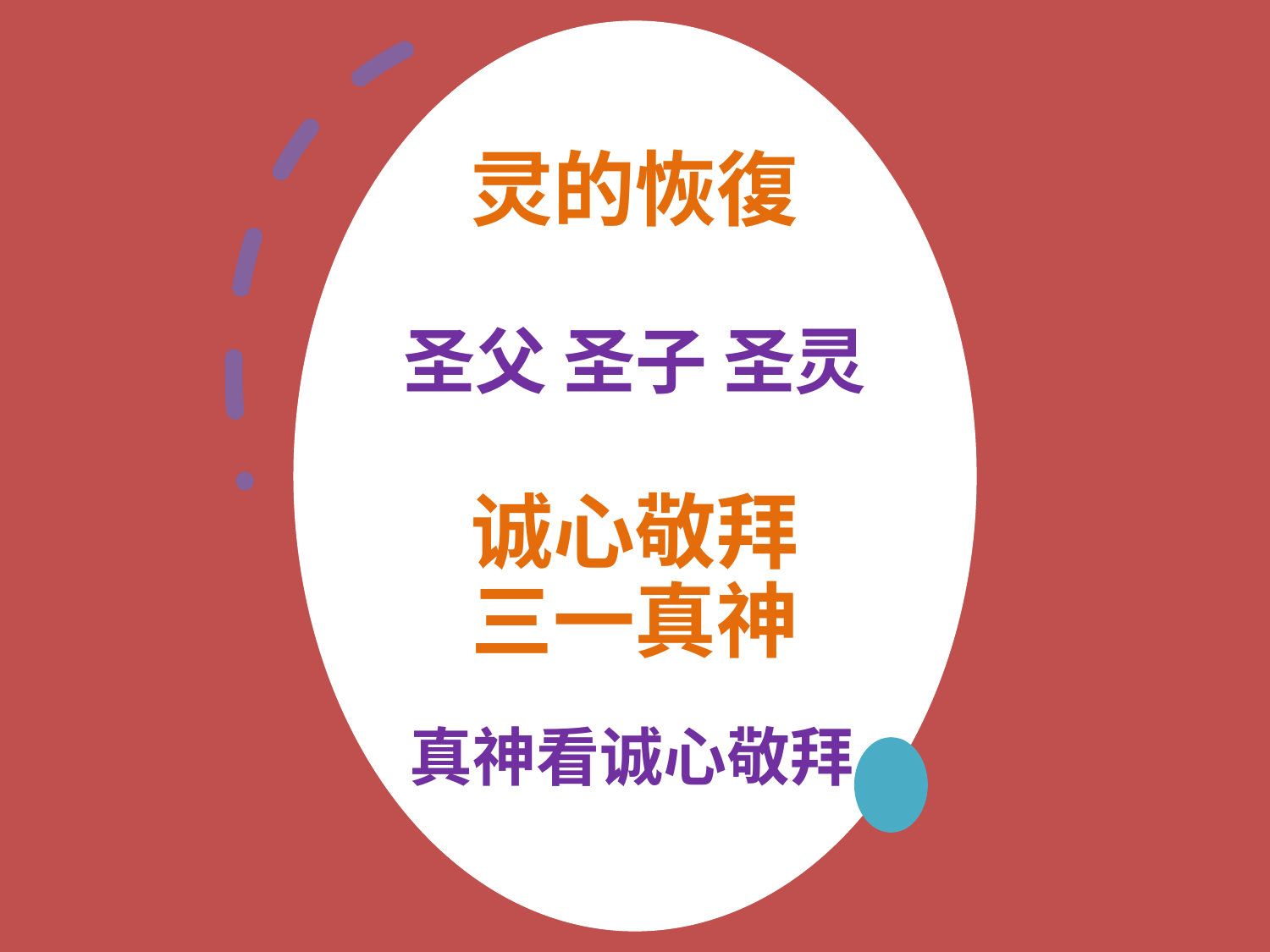

# 灵的恢復 圣父 圣子 圣灵 诚心敬拜 三一真神
真神看诚心敬拜